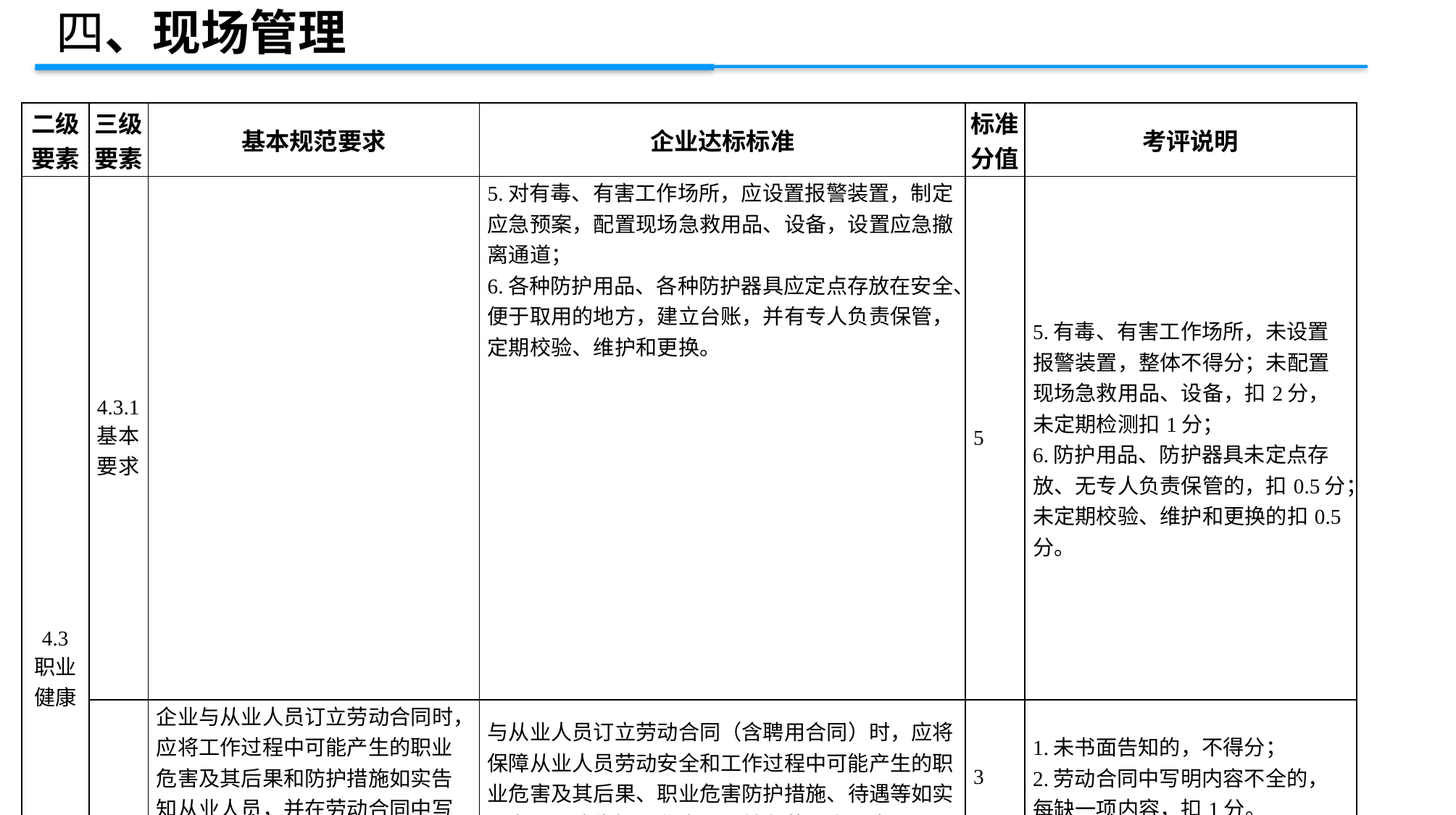

四、现场管理

| 二级 要素 | 三级 要素 | 基本规范要求 | 企业达标标准 | 标准 分值 | 考评说明 |
| --- | --- | --- | --- | --- | --- |
| 4.3 职业 健康 | 4.3.1基本要求 |  | 5.对有毒、有害工作场所，应设置报警装置，制定应急预案，配置现场急救用品、设备，设置应急撤离通道； 6.各种防护用品、各种防护器具应定点存放在安全、便于取用的地方，建立台账，并有专人负责保管，定期校验、维护和更换。 | 5 | 5.有毒、有害工作场所，未设置报警装置，整体不得分；未配置现场急救用品、设备，扣2分，未定期检测扣1分； 6.防护用品、防护器具未定点存放、无专人负责保管的，扣0.5分；未定期校验、维护和更换的扣0.5分。 |
|  | 4.3.2职业危害告知 | 企业与从业人员订立劳动合同时，应将工作过程中可能产生的职业危害及其后果和防护措施如实告知从业人员，并在劳动合同中写明。 | 与从业人员订立劳动合同（含聘用合同）时，应将保障从业人员劳动安全和工作过程中可能产生的职业危害及其后果、职业危害防护措施、待遇等如实以书面形式告知从业人员，并在劳动合同中写明。 | 3 | 1.未书面告知的，不得分； 2.劳动合同中写明内容不全的，每缺一项内容，扣1分。 |
|  |  | 企业应采用有效的方式对从业人员及相关方进行宣传，使其了解生产过程中的职业危害、预防和应急处理措施，降低或消除危害后果。 | 制定实施安全教育培训计划，应包括职业卫生的内容，对员工及相关方宣传和培训生产过程中的职业危害、预防和应急处理措施。 | 2 | 无培训、宣传记录的，不得分。 |
|  |  | 对存在严重职业危害的作业岗位，应按照GBZ158要求设置警示标识和警示说明。警示说明应载明职业危害的种类、后果、预防和应急救治措施。 | 对存在严重职业危害的作业岗位，按照《工业场所职业病危害警示标识》（GBZ158）要求，在醒目位置设置警示标志和警示说明。 | 2 | 1.未设置标志的，不得分； 2.缺少标志的，每处扣1分； 3.标志内容（含职业危害的种类、后果、预防以及应急救治措施等）不全的，每处扣1分。 |